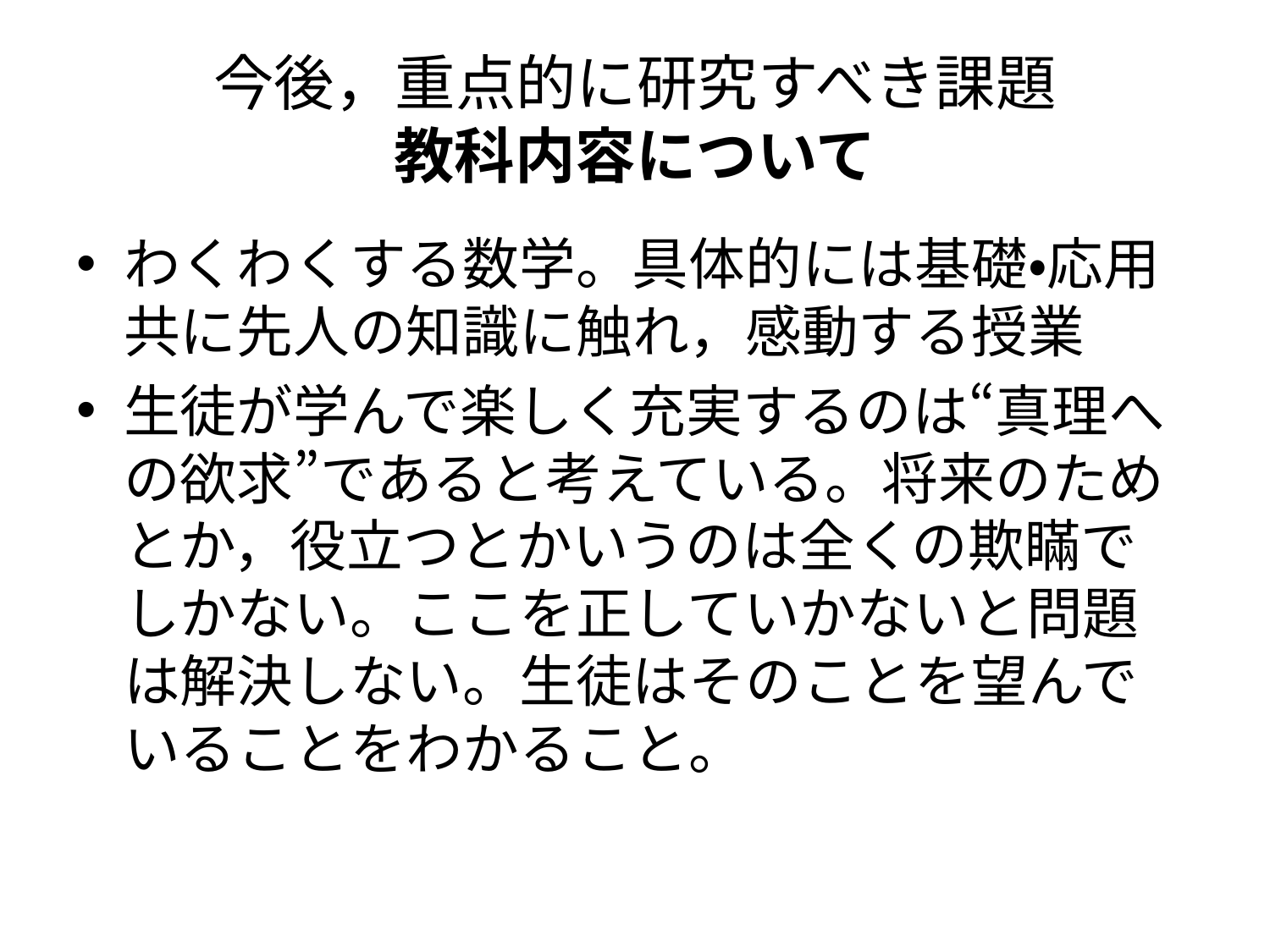

# 今後，重点的に研究すべき課題 教科内容について
わくわくする数学。具体的には基礎・応用共に先人の知識に触れ，感動する授業
生徒が学んで楽しく充実するのは“真理への欲求”であると考えている。将来のためとか，役立つとかいうのは全くの欺瞞でしかない。ここを正していかないと問題は解決しない。生徒はそのことを望んでいることをわかること。